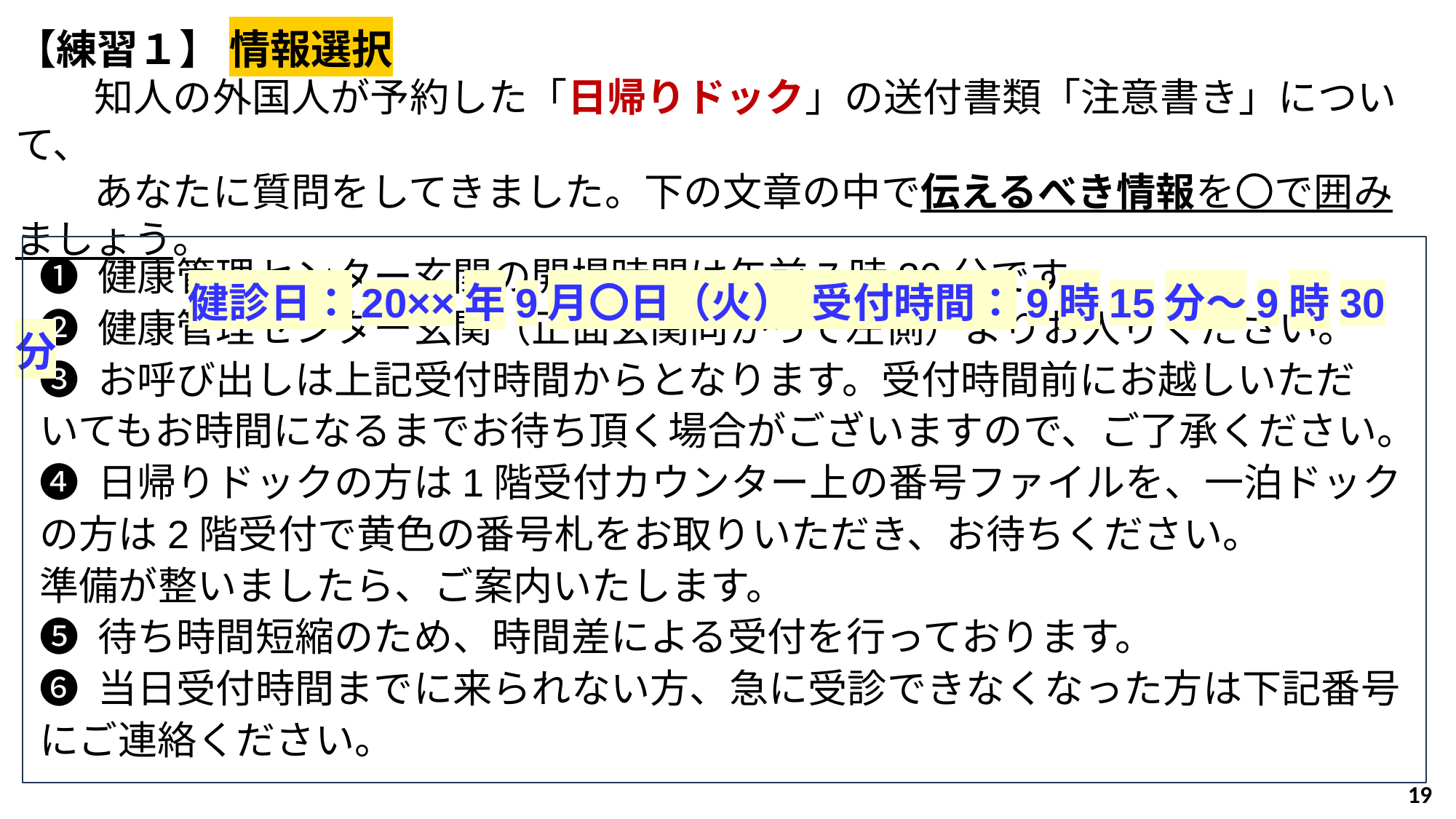

【練習１】 情報選択
　　知人の外国人が予約した「日帰りドック」の送付書類「注意書き」について、
　　あなたに質問をしてきました。下の文章の中で伝えるべき情報を〇で囲みましょう。

　　　　 健診日：20××年9月〇日（火）  受付時間：9時15分～9時30分

❶ 健康管理センター玄関の開場時間は午前7時30分です。
❷ 健康管理センター玄関（正面玄関向かって左側）よりお入りください。
❸ お呼び出しは上記受付時間からとなります。受付時間前にお越しいただ
いてもお時間になるまでお待ち頂く場合がございますので、ご了承ください。
❹ 日帰りドックの方は1階受付カウンター上の番号ファイルを、一泊ドック
の方は2階受付で黄色の番号札をお取りいただき、お待ちください。
準備が整いましたら、ご案内いたします。
❺ 待ち時間短縮のため、時間差による受付を行っております。
❻ 当日受付時間までに来られない方、急に受診できなくなった方は下記番号
にご連絡ください。
19